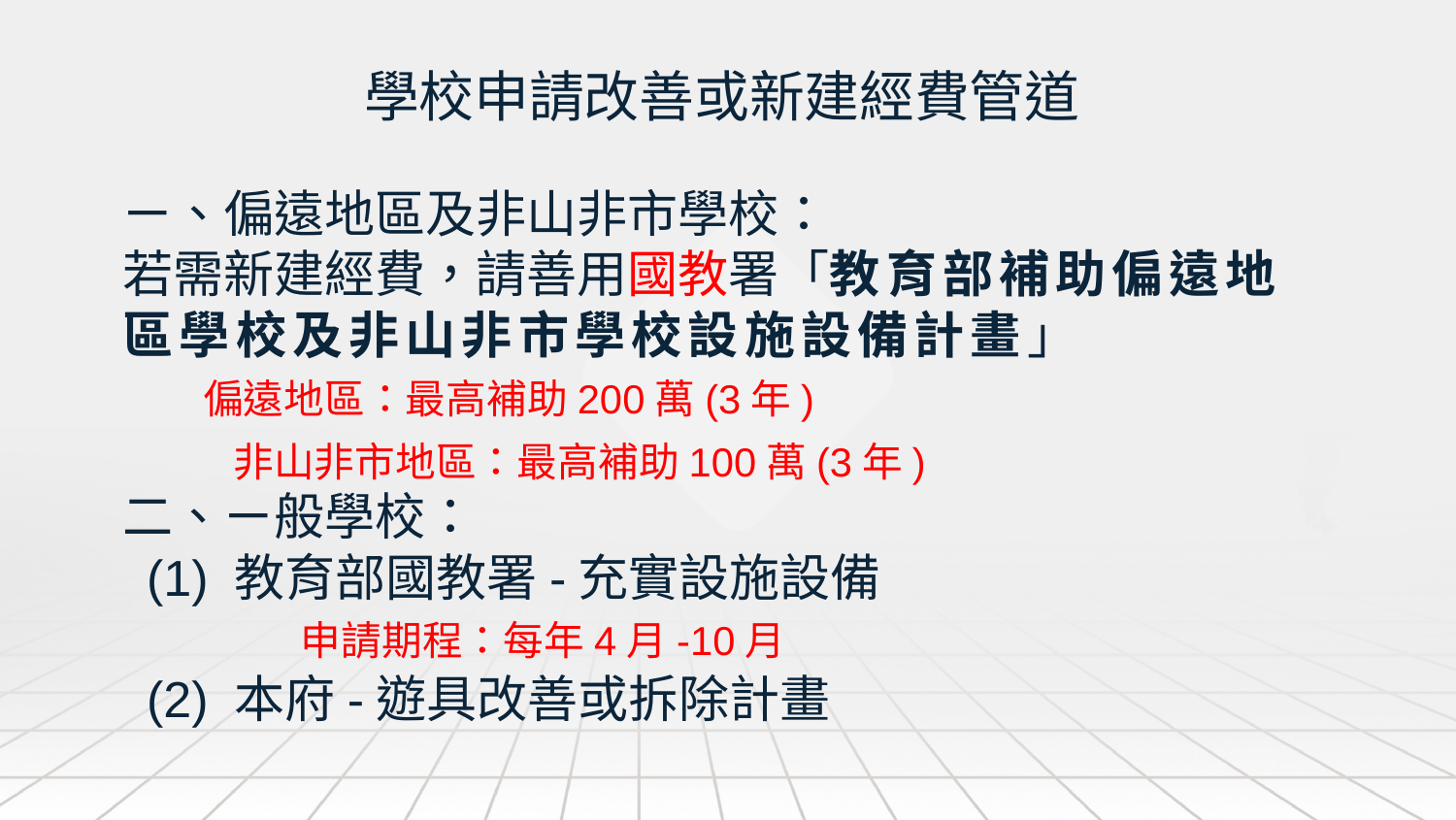

# 學校申請改善或新建經費管道
ㄧ、偏遠地區及非山非市學校：
若需新建經費，請善用國教署「教育部補助偏遠地區學校及非山非市學校設施設備計畫」
       偏遠地區：最高補助200萬(3年)
         非山非市地區：最高補助100萬(3年)
二、ㄧ般學校：
 (1) 教育部國教署-充實設施設備
             申請期程：每年4月-10月
 (2) 本府-遊具改善或拆除計畫